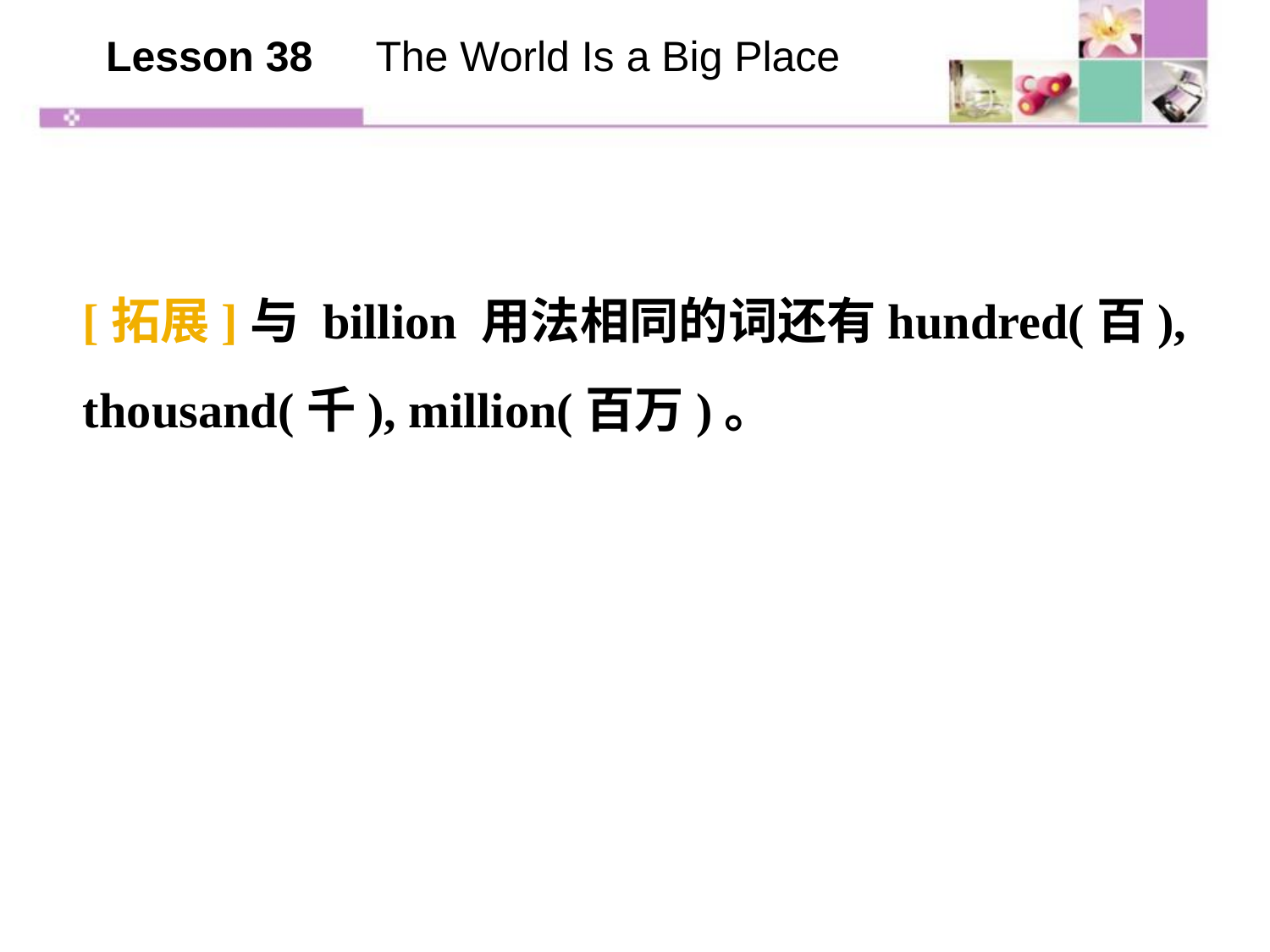

Lesson 38　The World Is a Big Place
[拓展]与 billion 用法相同的词还有hundred(百), thousand(千), million(百万)。